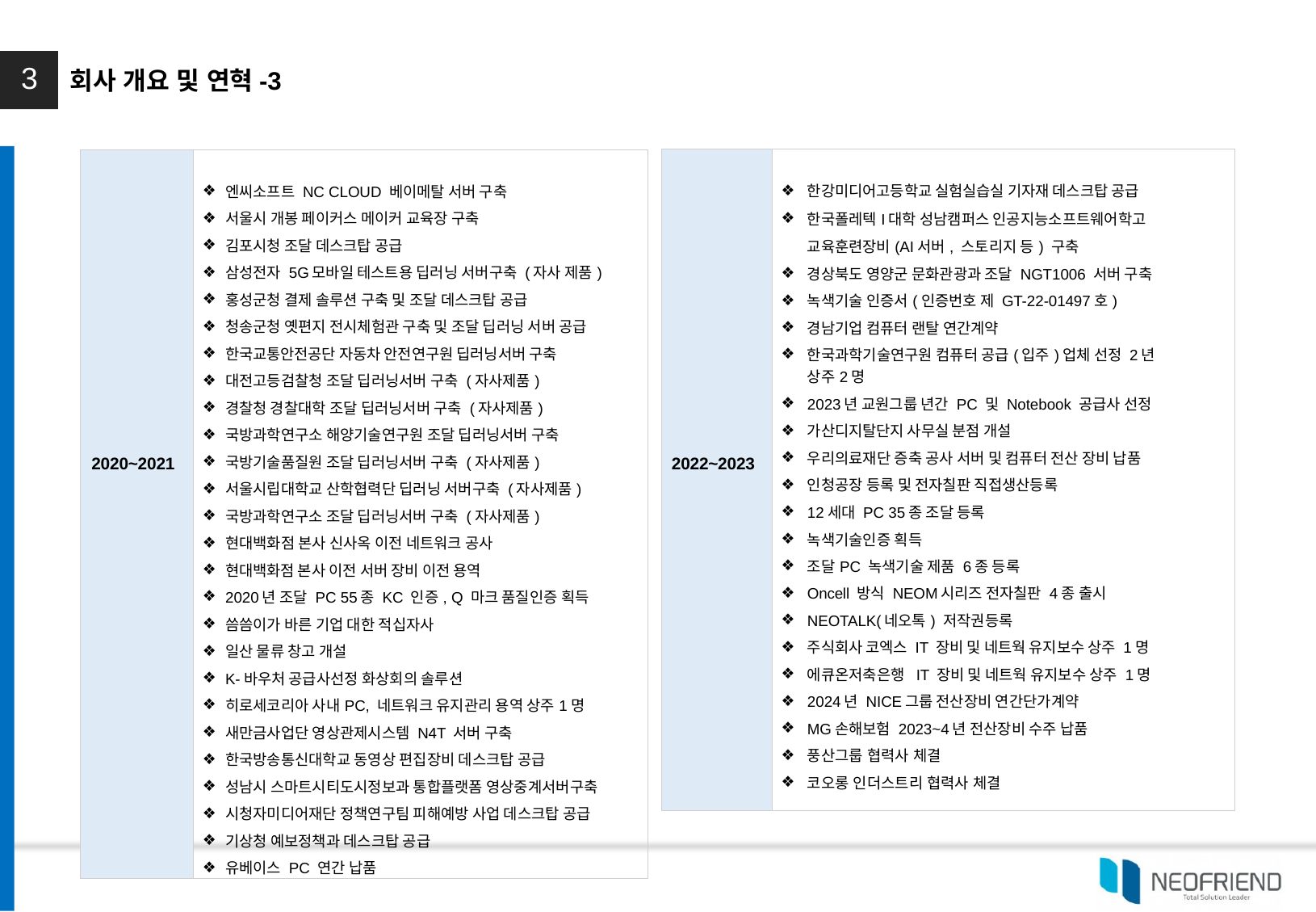

3
회사 개요 및 연혁-3

| 2022~2023 | 한강미디어고등학교 실험실습실 기자재 데스크탑 공급 한국폴레텍I대학 성남캠퍼스 인공지능소프트웨어학고 교육훈련장비(AI서버, 스토리지 등) 구축 경상북도 영양군 문화관광과 조달 NGT1006 서버 구축 녹색기술 인증서(인증번호 제 GT-22-01497호) 경남기업 컴퓨터 랜탈 연간계약 한국과학기술연구원 컴퓨터 공급(입주)업체 선정 2년 상주2명 2023년 교원그룹 년간 PC 및 Notebook 공급사 선정 가산디지탈단지 사무실 분점 개설 우리의료재단 증축 공사 서버 및 컴퓨터 전산 장비 납품 인청공장 등록 및 전자칠판 직접생산등록 12세대 PC 35종 조달 등록 녹색기술인증 획득 조달PC 녹색기술 제품 6종 등록 Oncell 방식 NEOM시리즈 전자칠판 4종 출시 NEOTALK(네오톡) 저작권등록 주식회사 코엑스 IT 장비 및 네트웍 유지보수 상주 1명 에큐온저축은행 IT 장비 및 네트웍 유지보수 상주 1명 2024년 NICE그룹 전산장비 연간단가계약 MG손해보험 2023~4년 전산장비 수주 납품 풍산그룹 협력사 체결 코오롱 인더스트리 협력사 체결 |
| --- | --- |
| 2020~2021 | 엔씨소프트 NC CLOUD 베이메탈 서버 구축 서울시 개봉 페이커스 메이커 교육장 구축 김포시청 조달 데스크탑 공급 삼성전자 5G모바일 테스트용 딥러닝 서버구축 (자사 제품) 홍성군청 결제 솔루션 구축 및 조달 데스크탑 공급 청송군청 옛편지 전시체험관 구축 및 조달 딥러닝 서버 공급 한국교통안전공단 자동차 안전연구원 딥러닝서버 구축 대전고등검찰청 조달 딥러닝서버 구축 (자사제품) 경찰청 경찰대학 조달 딥러닝서버 구축 (자사제품) 국방과학연구소 해양기술연구원 조달 딥러닝서버 구축 국방기술품질원 조달 딥러닝서버 구축 (자사제품) 서울시립대학교 산학협력단 딥러닝 서버구축 (자사제품) 국방과학연구소 조달 딥러닝서버 구축 (자사제품) 현대백화점 본사 신사옥 이전 네트워크 공사 현대백화점 본사 이전 서버 장비 이전 용역 2020년 조달 PC 55종 KC 인증, Q 마크 품질인증 획득 씀씀이가 바른 기업 대한 적십자사 일산 물류 창고 개설 K-바우처 공급사선정 화상회의 솔루션 히로세코리아 사내PC, 네트워크 유지관리 용역 상주1명 새만금사업단 영상관제시스템 N4T 서버 구축 한국방송통신대학교 동영상 편집장비 데스크탑 공급 성남시 스마트시티도시정보과 통합플랫폼 영상중계서버구축 시청자미디어재단 정책연구팀 피해예방 사업 데스크탑 공급 기상청 예보정책과 데스크탑 공급 유베이스 PC 연간 납품 |
| --- | --- |